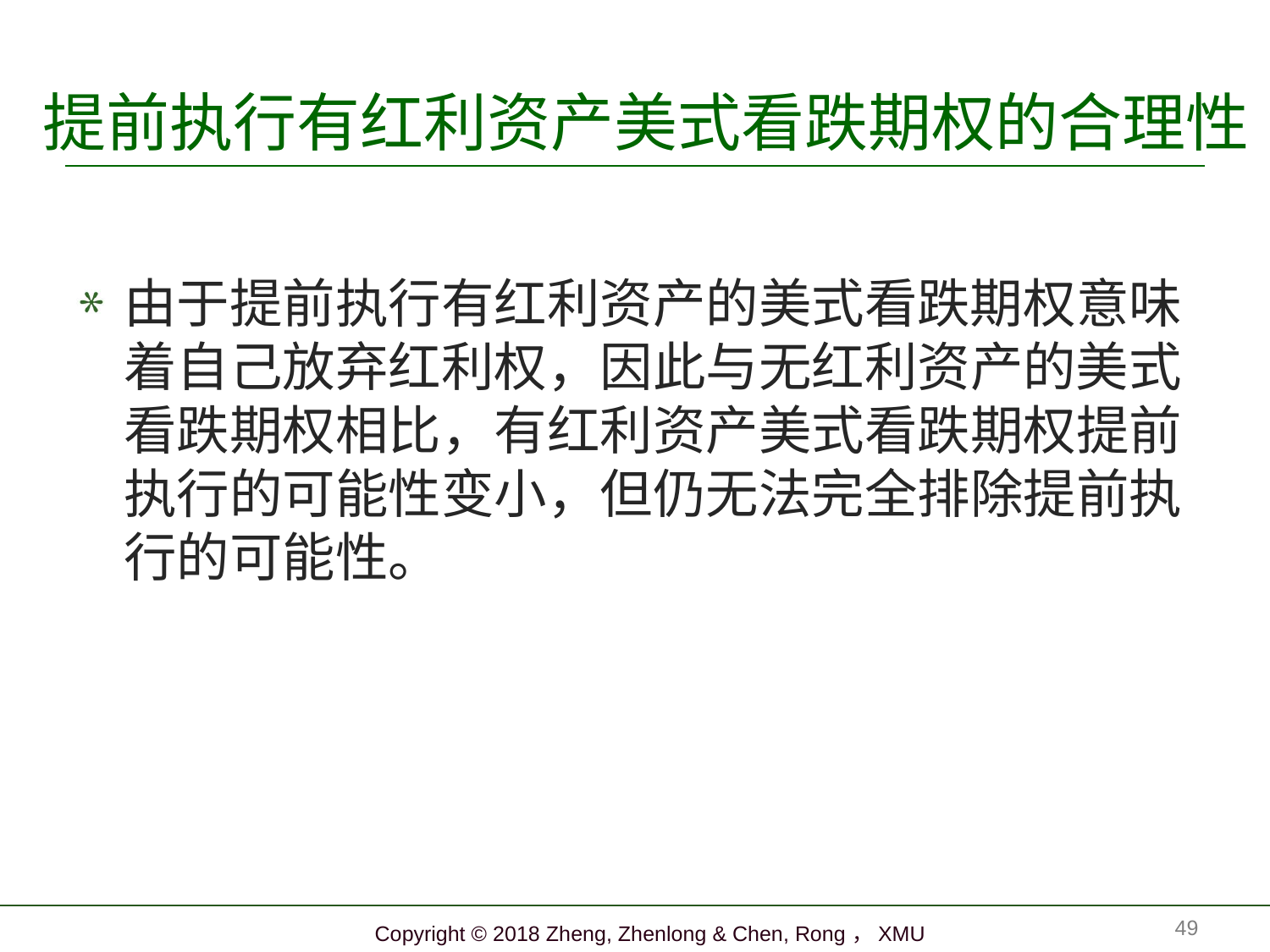

# 提前执行有红利资产美式看跌期权的合理性

由于提前执行有红利资产的美式看跌期权意味着自己放弃红利权，因此与无红利资产的美式看跌期权相比，有红利资产美式看跌期权提前执行的可能性变小，但仍无法完全排除提前执行的可能性。

49